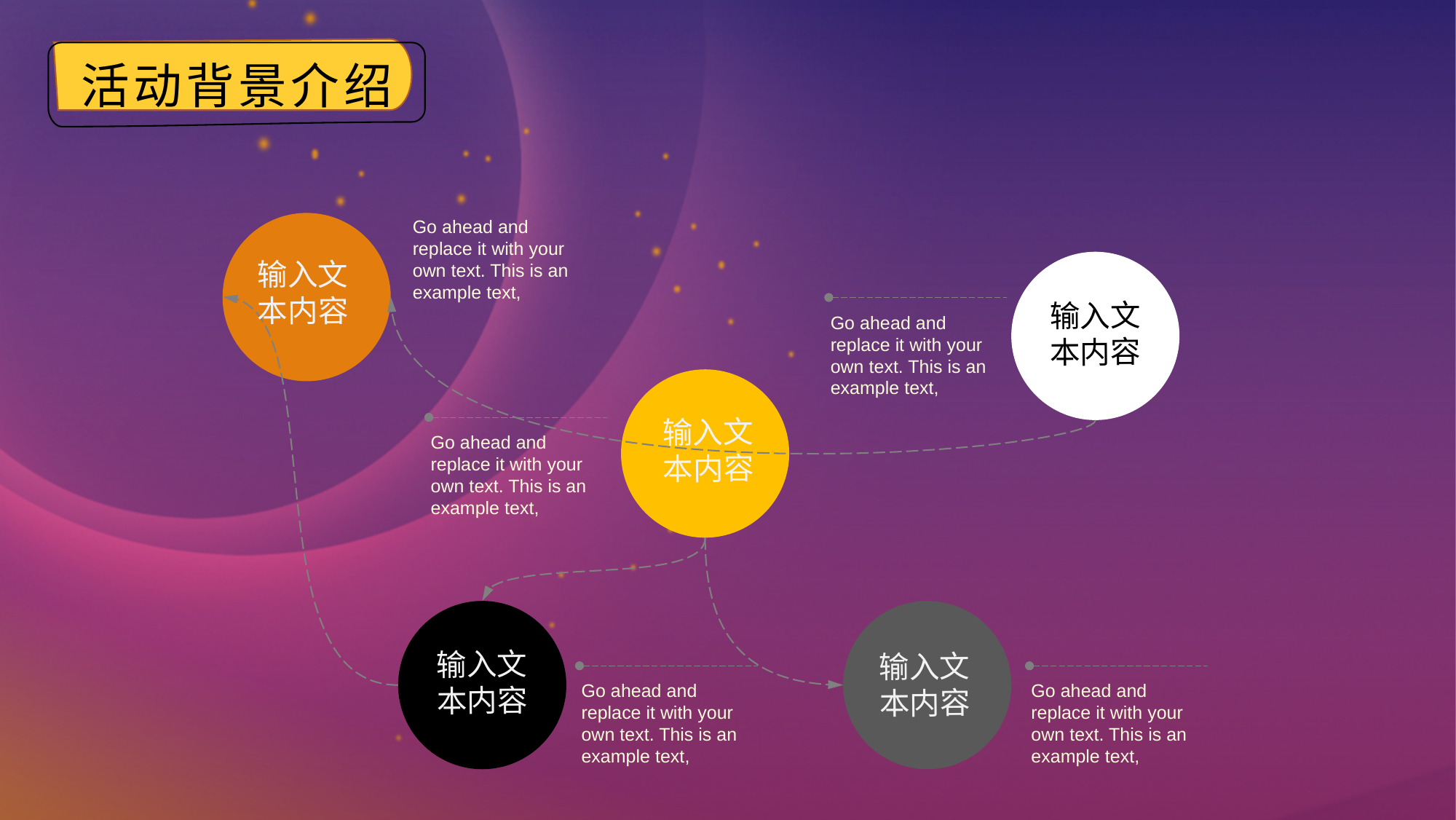

活动背景介绍
Go ahead and replace it with your own text. This is an example text,

输入文
本内容

输入文
本内容
Go ahead and replace it with your own text. This is an example text,

输入文
本内容
Go ahead and replace it with your own text. This is an example text,

输入文
本内容
输入文
本内容
Go ahead and replace it with your own text. This is an example text,
Go ahead and replace it with your own text. This is an example text,